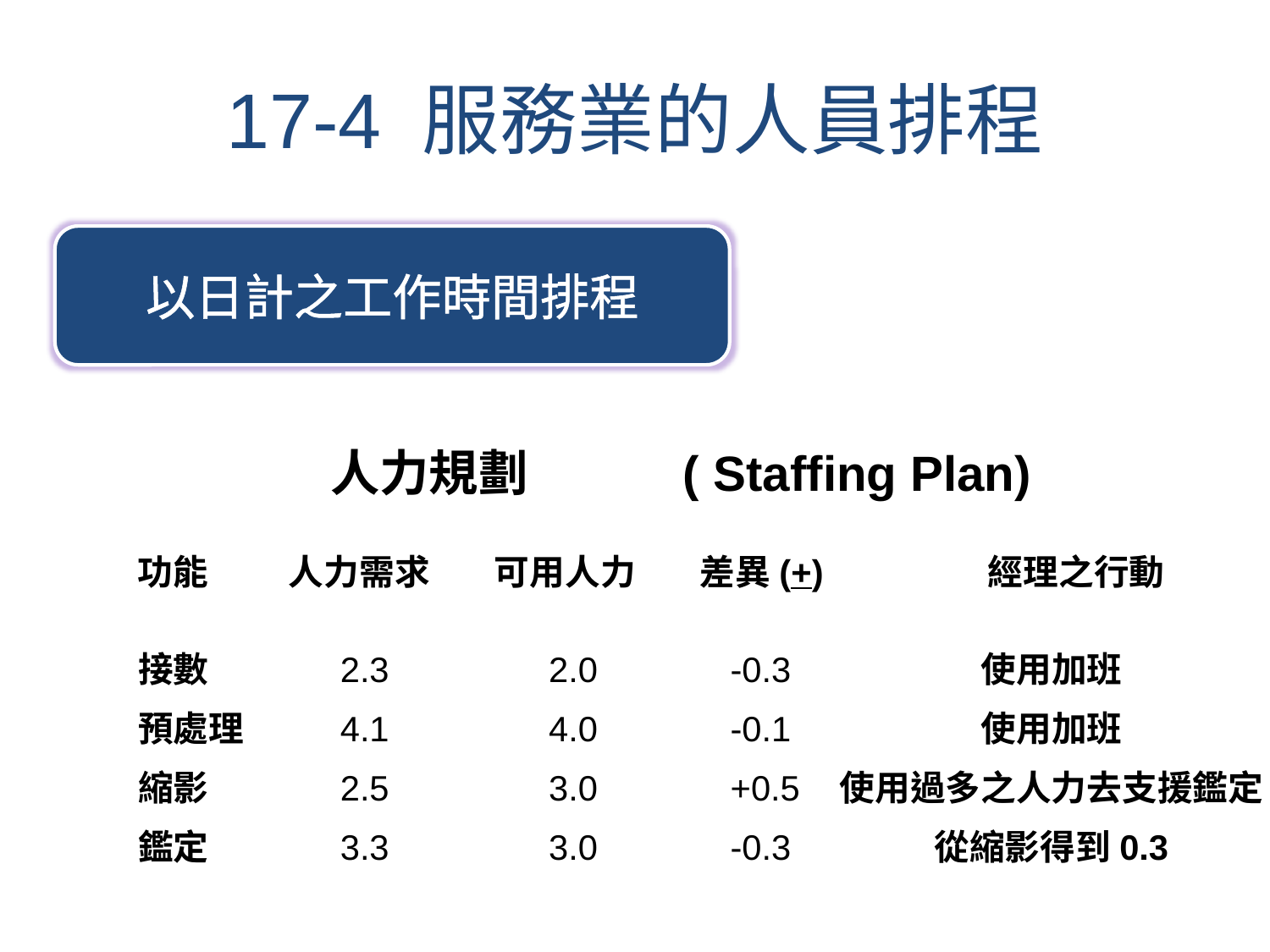

# 17-4 服務業的人員排程
以日計之工作時間排程
人力規劃    　　( Staffing Plan)
功能          人力需求        可用人力        差異(+)                經理之行動
接數
預處理
縮影
鑑定
2.3
4.1
2.5
3.3
2.0
4.0
3.0
3.0
-0.3
-0.1
+0.5
-0.3
使用加班
使用加班
使用過多之人力去支援鑑定
從縮影得到0.3